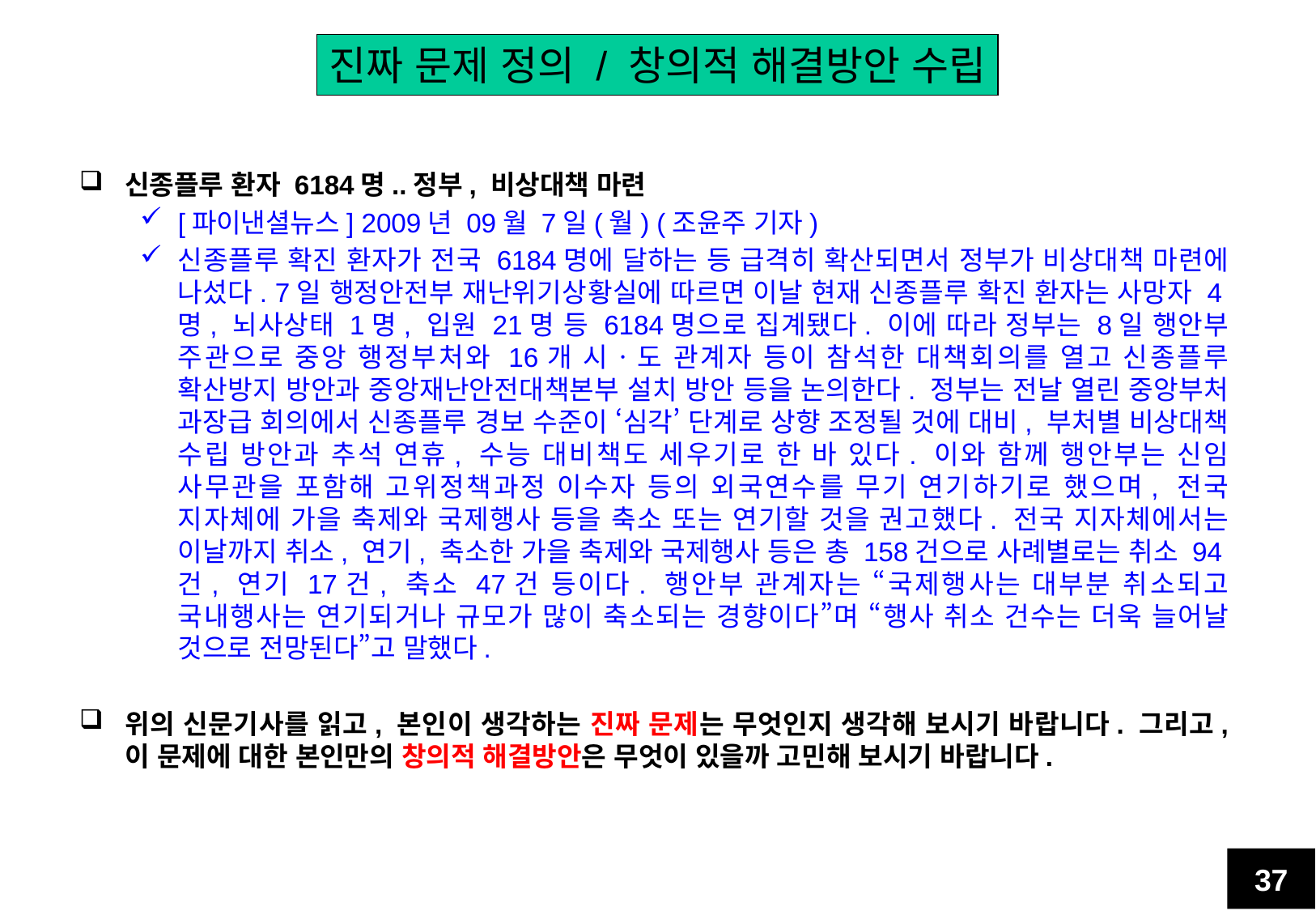

진짜 문제 정의 / 창의적 해결방안 수립
신종플루 환자 6184명..정부, 비상대책 마련
[파이낸셜뉴스] 2009년 09월 7일(월) (조윤주 기자)
신종플루 확진 환자가 전국 6184명에 달하는 등 급격히 확산되면서 정부가 비상대책 마련에 나섰다. 7일 행정안전부 재난위기상황실에 따르면 이날 현재 신종플루 확진 환자는 사망자 4명, 뇌사상태 1명, 입원 21명 등 6184명으로 집계됐다. 이에 따라 정부는 8일 행안부 주관으로 중앙 행정부처와 16개 시ㆍ도 관계자 등이 참석한 대책회의를 열고 신종플루 확산방지 방안과 중앙재난안전대책본부 설치 방안 등을 논의한다. 정부는 전날 열린 중앙부처 과장급 회의에서 신종플루 경보 수준이 ‘심각’ 단계로 상향 조정될 것에 대비, 부처별 비상대책 수립 방안과 추석 연휴, 수능 대비책도 세우기로 한 바 있다. 이와 함께 행안부는 신임 사무관을 포함해 고위정책과정 이수자 등의 외국연수를 무기 연기하기로 했으며, 전국 지자체에 가을 축제와 국제행사 등을 축소 또는 연기할 것을 권고했다. 전국 지자체에서는 이날까지 취소, 연기, 축소한 가을 축제와 국제행사 등은 총 158건으로 사례별로는 취소 94건, 연기 17건, 축소 47건 등이다. 행안부 관계자는 “국제행사는 대부분 취소되고 국내행사는 연기되거나 규모가 많이 축소되는 경향이다”며 “행사 취소 건수는 더욱 늘어날 것으로 전망된다”고 말했다.

위의 신문기사를 읽고, 본인이 생각하는 진짜 문제는 무엇인지 생각해 보시기 바랍니다. 그리고, 이 문제에 대한 본인만의 창의적 해결방안은 무엇이 있을까 고민해 보시기 바랍니다.
37